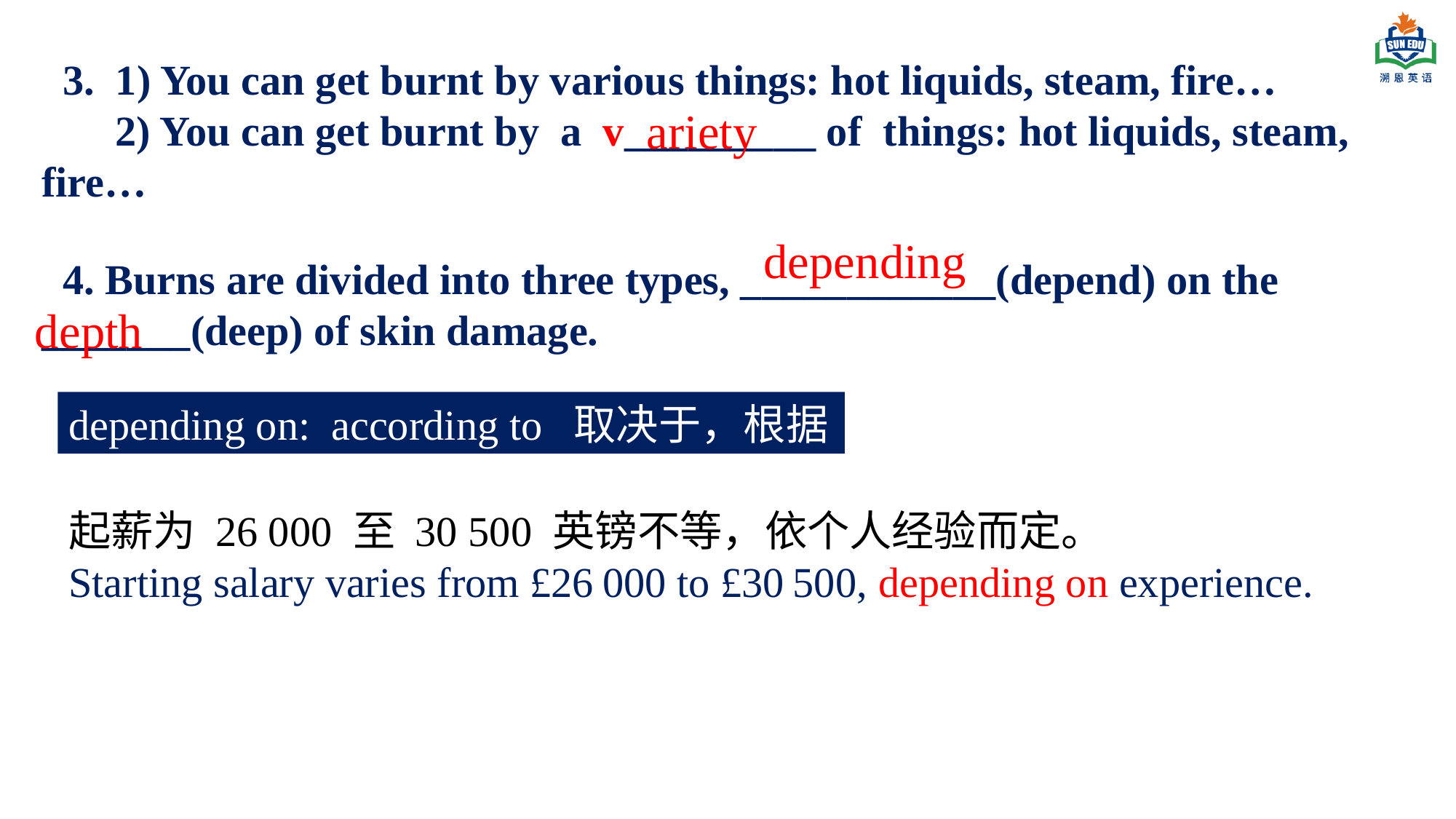

3.  1) You can get burnt by various things: hot liquids, steam, fire…
       2) You can get burnt by  a  v_________ of  things: hot liquids, steam, fire…
ariety
depending
  4. Burns are divided into three types, ____________(depend) on the _______(deep) of skin damage.
 depth
depending on:  according to  取决于，根据
起薪为 26 000 至 30 500 英镑不等，依个人经验而定。
Starting salary varies from £26 000 to £30 500, depending on experience.